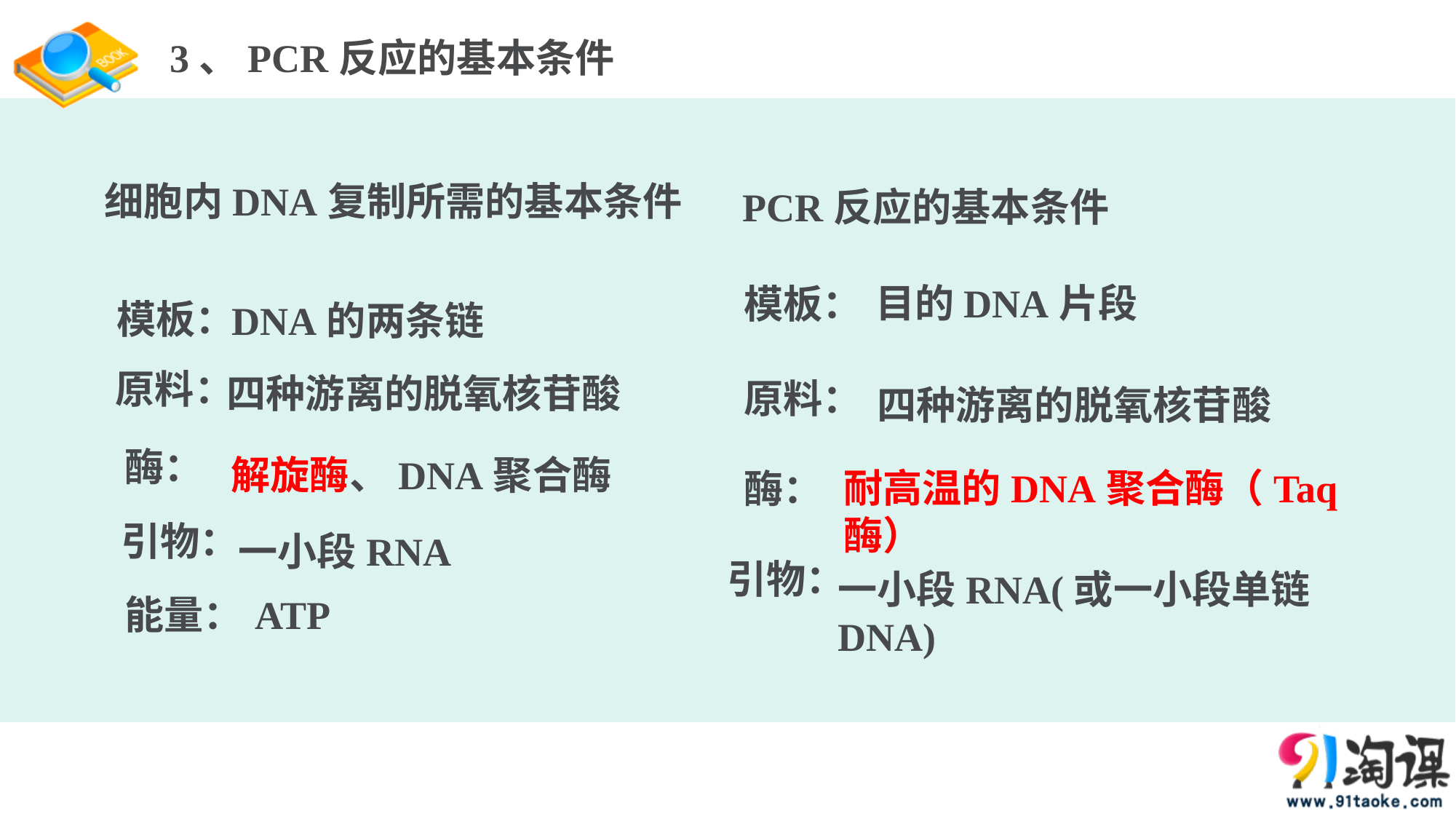

3、PCR反应的基本条件
细胞内DNA复制所需的基本条件
PCR反应的基本条件
目的DNA片段
模板：
原料：
酶：
四种游离的脱氧核苷酸
引物：
一小段RNA(或一小段单链DNA)
耐高温的DNA聚合酶（Taq酶）
模板：
原料：
酶：
能量：
DNA的两条链
四种游离的脱氧核苷酸
解旋酶、DNA聚合酶
引物：
ATP
一小段RNA